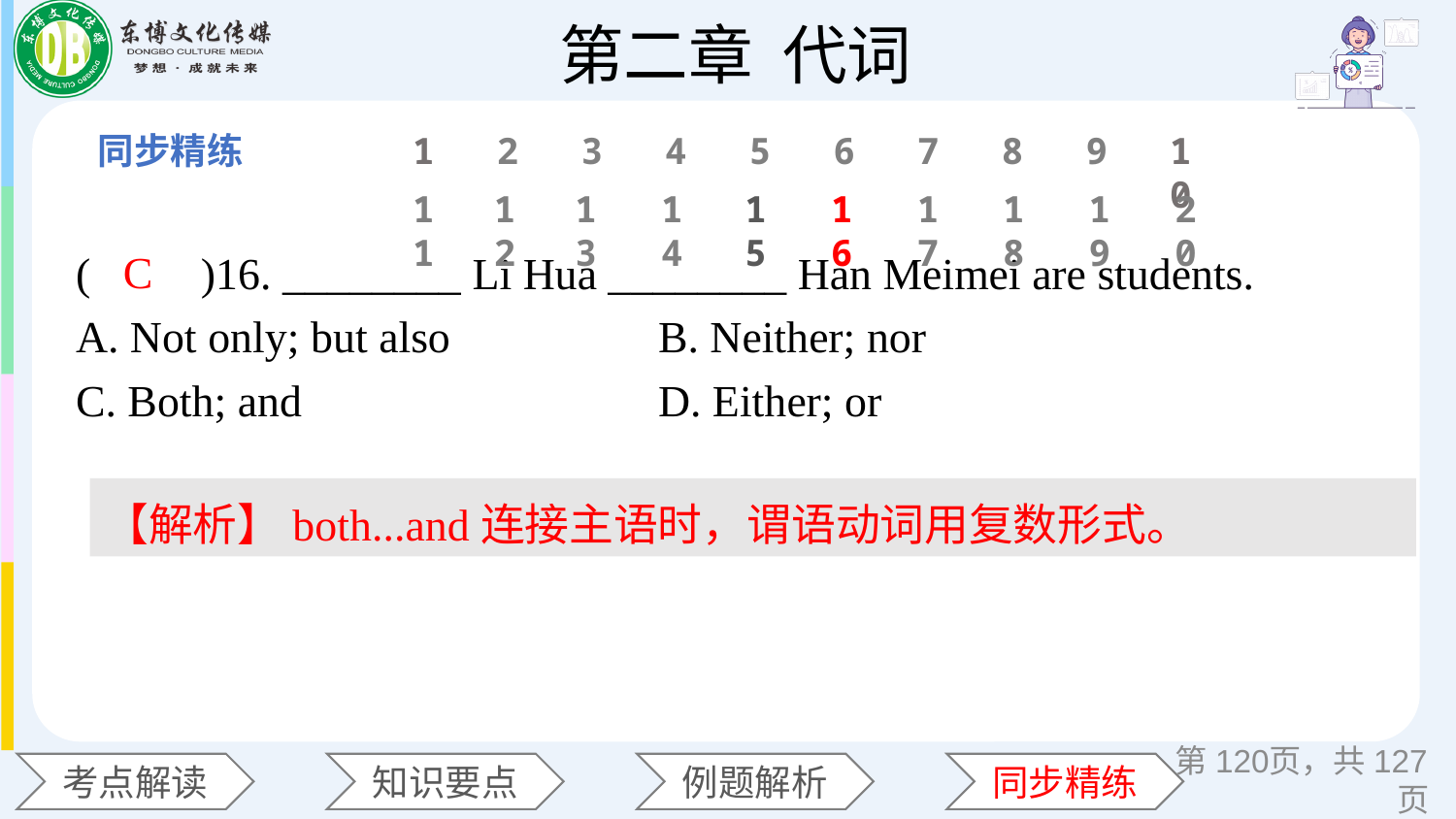

1
2
3
4
5
6
7
8
9
10
11
12
13
14
15
16
17
18
19
20
(　　)16. ________ Li Hua ________ Han Meimei are students.
A. Not only; but also    		B. Neither; nor
C. Both; and    			D. Either; or
C
【解析】both...and连接主语时，谓语动词用复数形式。
第120页，共127页